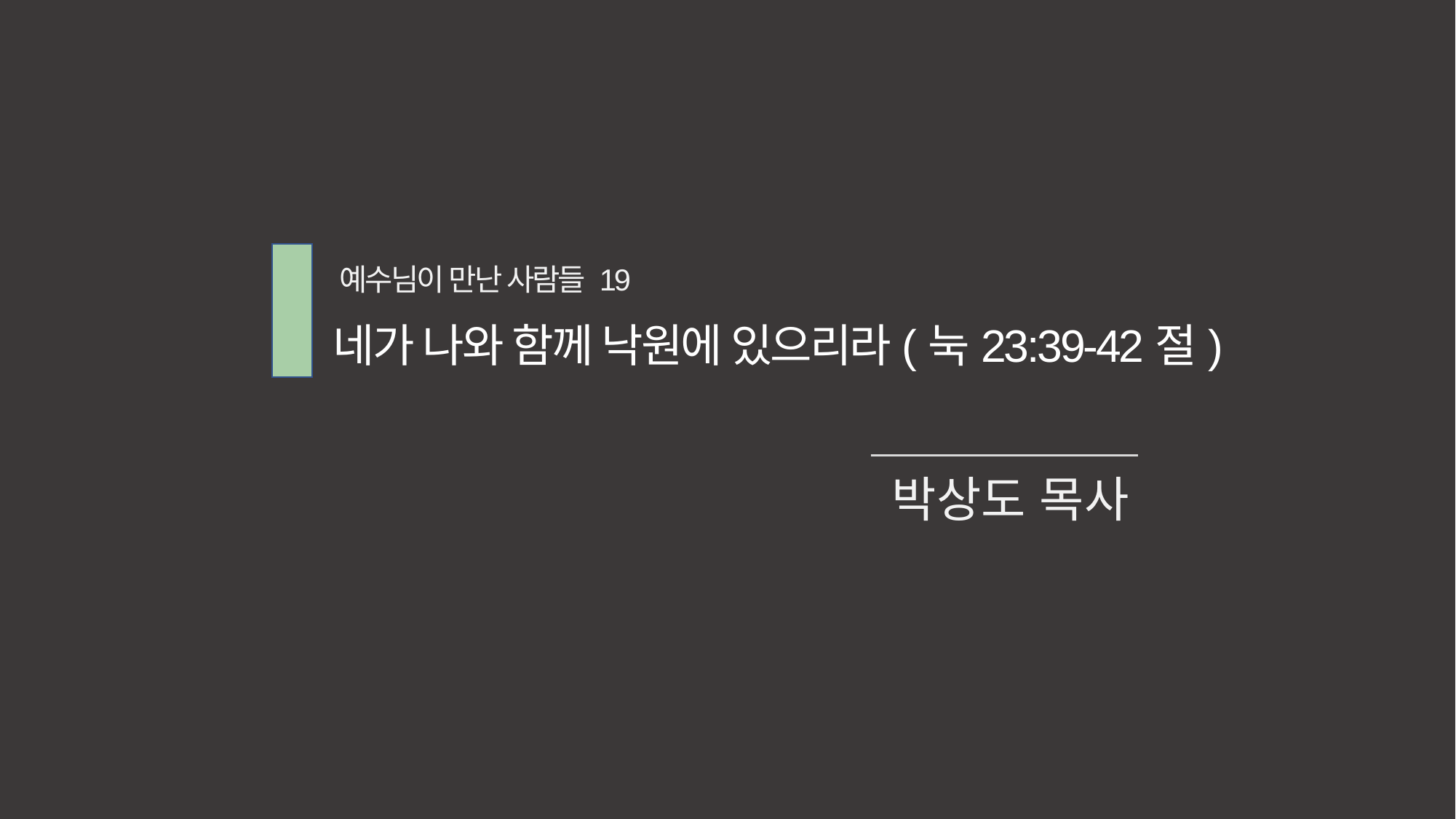

예수님이 만난 사람들 19
네가 나와 함께 낙원에 있으리라(눅23:39-42절)
박상도 목사